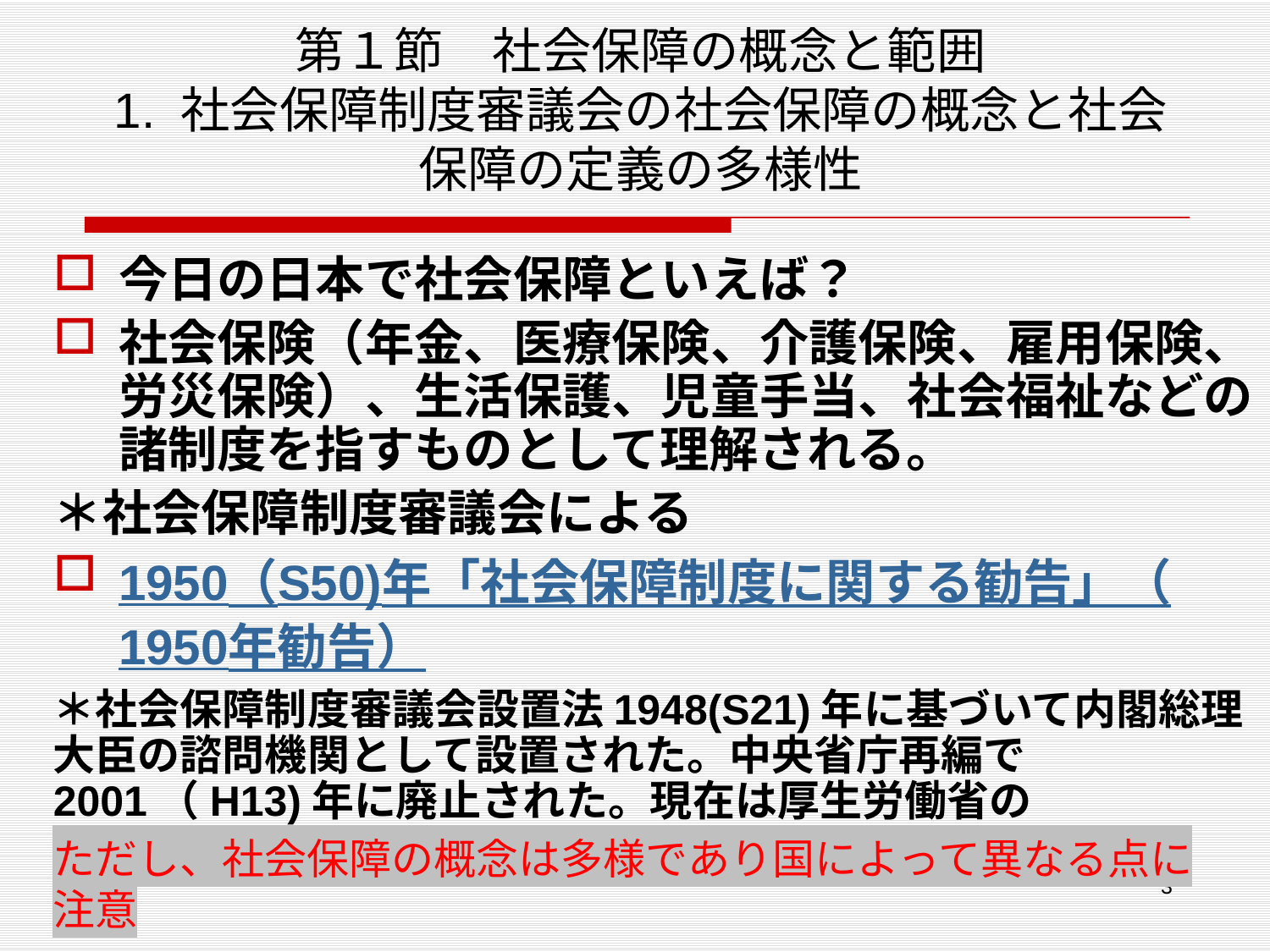

# 第１節　社会保障の概念と範囲 1. 社会保障制度審議会の社会保障の概念と社会保障の定義の多様性
今日の日本で社会保障といえば？
社会保険（年金、医療保険、介護保険、雇用保険、労災保険）、生活保護、児童手当、社会福祉などの諸制度を指すものとして理解される。
＊社会保障制度審議会による
1950（S50)年「社会保障制度に関する勧告」（1950年勧告）
＊社会保障制度審議会設置法1948(S21)年に基づいて内閣総理大臣の諮問機関として設置された。中央省庁再編で2001（H13)年に廃止された。現在は厚生労働省の社会保障審議会

ただし、社会保障の概念は多様であり国によって異なる点に注意
3